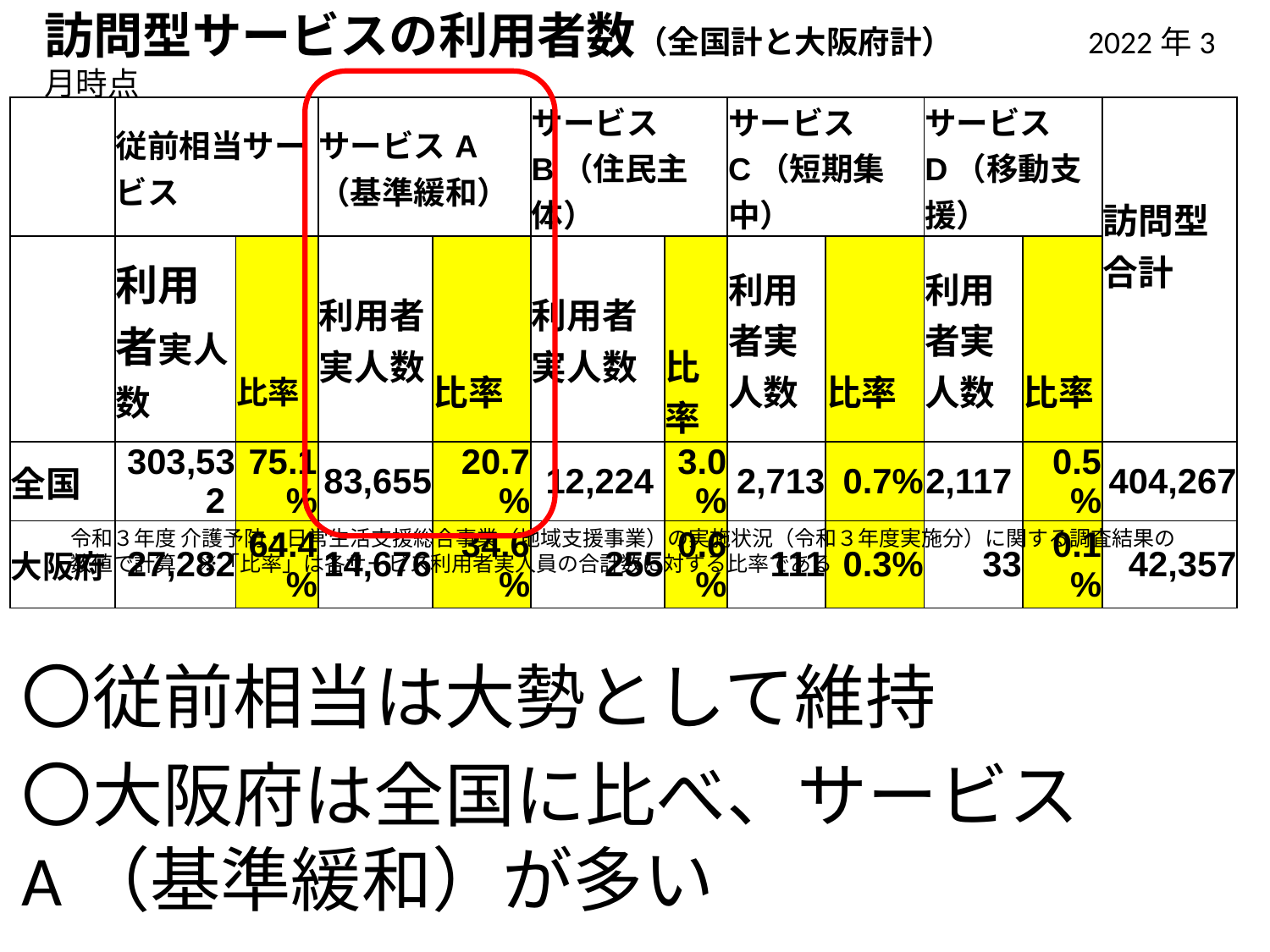

訪問型サービスの利用者数（全国計と大阪府計）　　　　2022年3月時点

|  | 従前相当サービス |  | サービスA（基準緩和） |  | サービスB（住民主体） |  | サービスC（短期集中） |  | サービスD（移動支援） |  | 訪問型合計 |
| --- | --- | --- | --- | --- | --- | --- | --- | --- | --- | --- | --- |
|  | 利用者実人数 | 比率 | 利用者実人数 | 比率 | 利用者実人数 | 比率 | 利用者実人数 | 比率 | 利用者実人数 | 比率 |  |
| 全国 | 303,532 | 75.1% | 83,655 | 20.7% | 12,224 | 3.0% | 2,713 | 0.7% | 2,117 | 0.5% | 404,267 |
| 大阪府 | 27,282 | 64.4% | 14,676 | 34.6% | 255 | 0.6% | 111 | 0.3% | 33 | 0.1% | 42,357 |
令和３年度 介護予防・日常生活支援総合事業（地域支援事業）の実施状況（令和３年度実施分）に関する調査結果の数値で計算　※「比率」は各サービス利用者実人員の合計数に対する比率である
〇従前相当は大勢として維持
〇大阪府は全国に比べ、サービスA（基準緩和）が多い